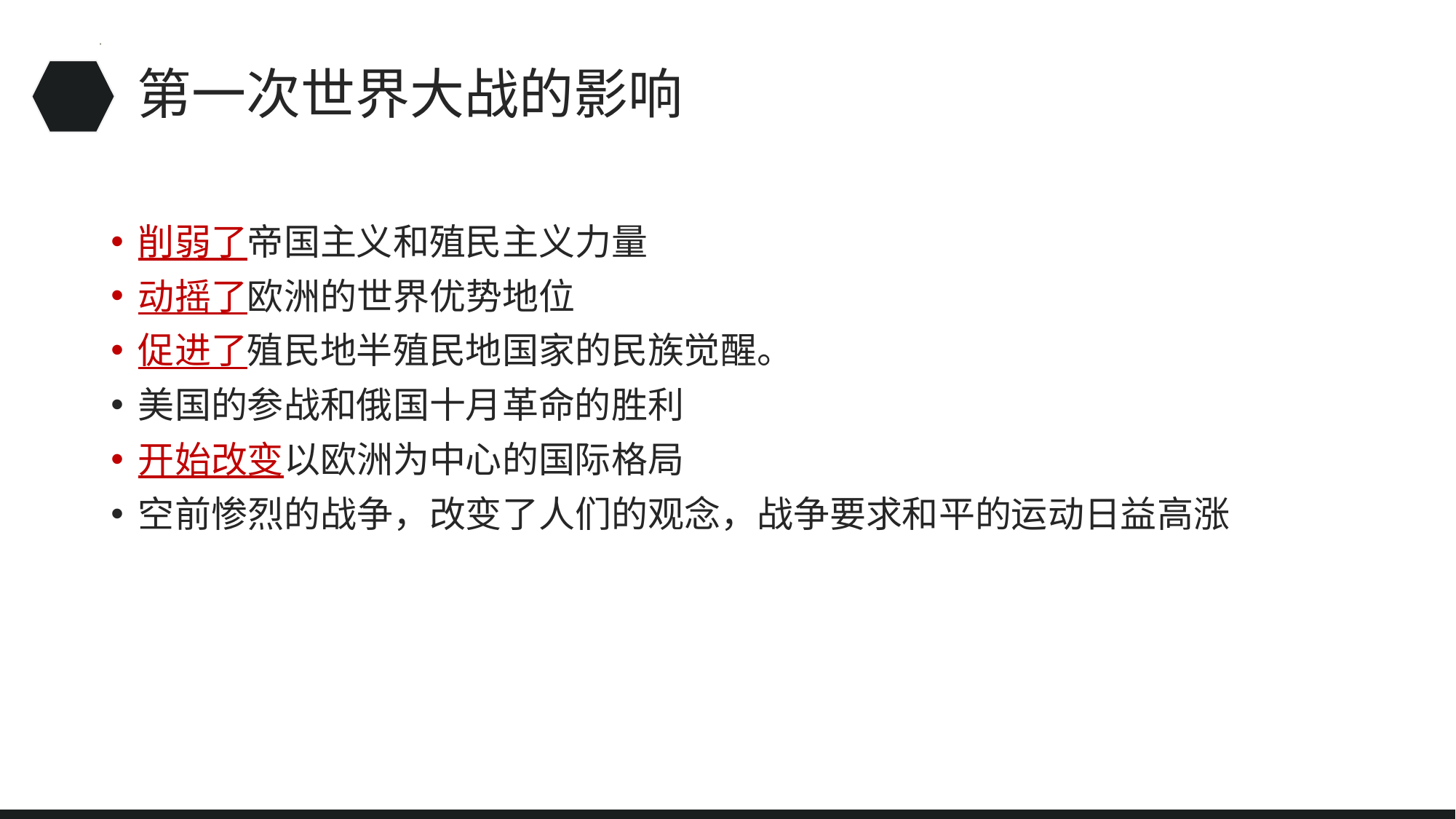

# 第一次世界大战的影响
削弱了帝国主义和殖民主义力量
动摇了欧洲的世界优势地位
促进了殖民地半殖民地国家的民族觉醒。
美国的参战和俄国十月革命的胜利
开始改变以欧洲为中心的国际格局
空前惨烈的战争，改变了人们的观念，战争要求和平的运动日益高涨